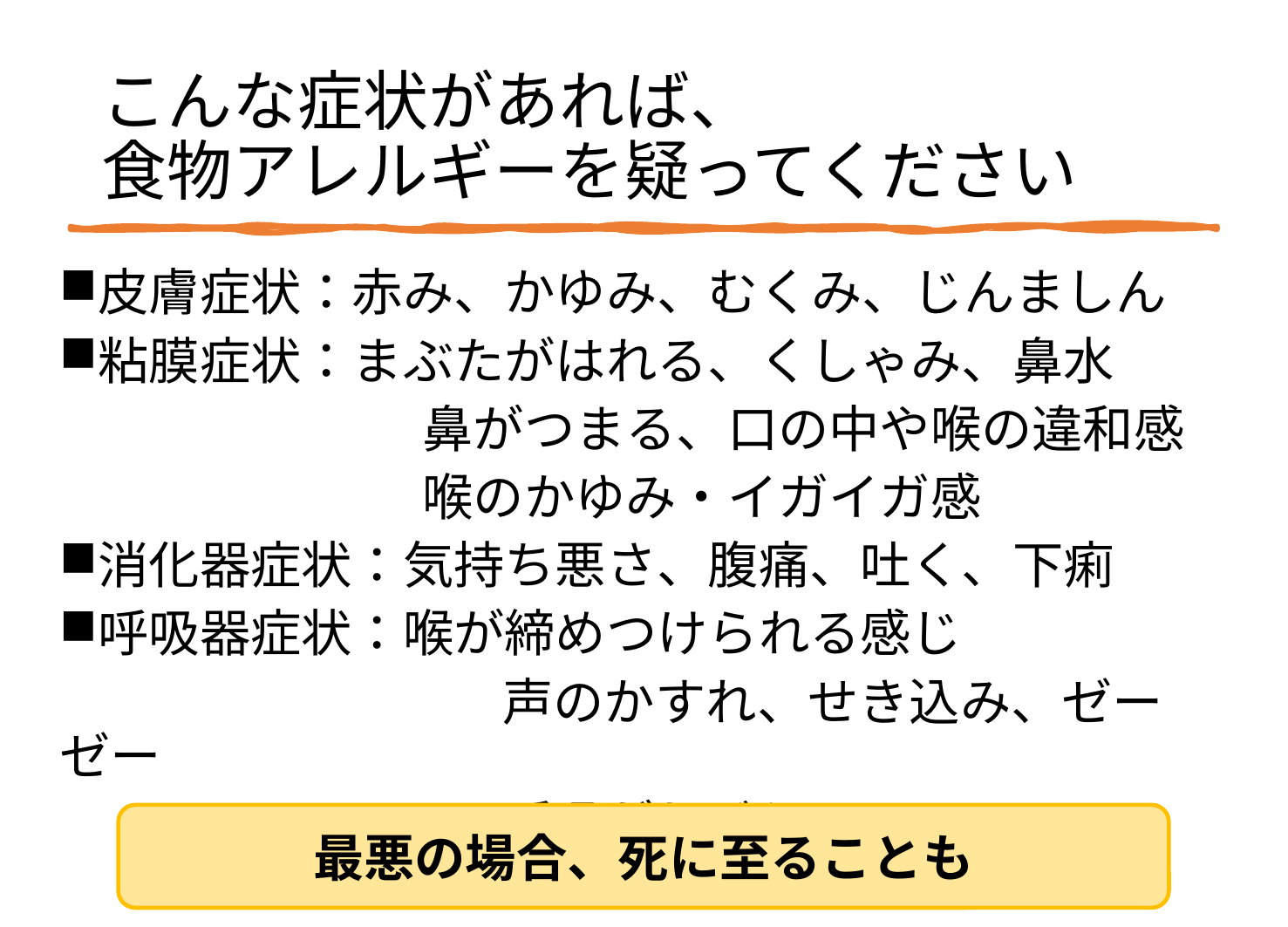

# こんな症状があれば、 食物アレルギーを疑ってください

皮膚症状：赤み、かゆみ、むくみ、じんましん
粘膜症状：まぶたがはれる、くしゃみ、鼻水
		　　鼻がつまる、口の中や喉の違和感
		　　喉のかゆみ・イガイガ感
消化器症状：気持ち悪さ、腹痛、吐く、下痢
呼吸器症状：喉が締めつけられる感じ
			　声のかすれ、せき込み、ゼーゼー
			　呼吸がしづらい
最悪の場合、死に至ることも